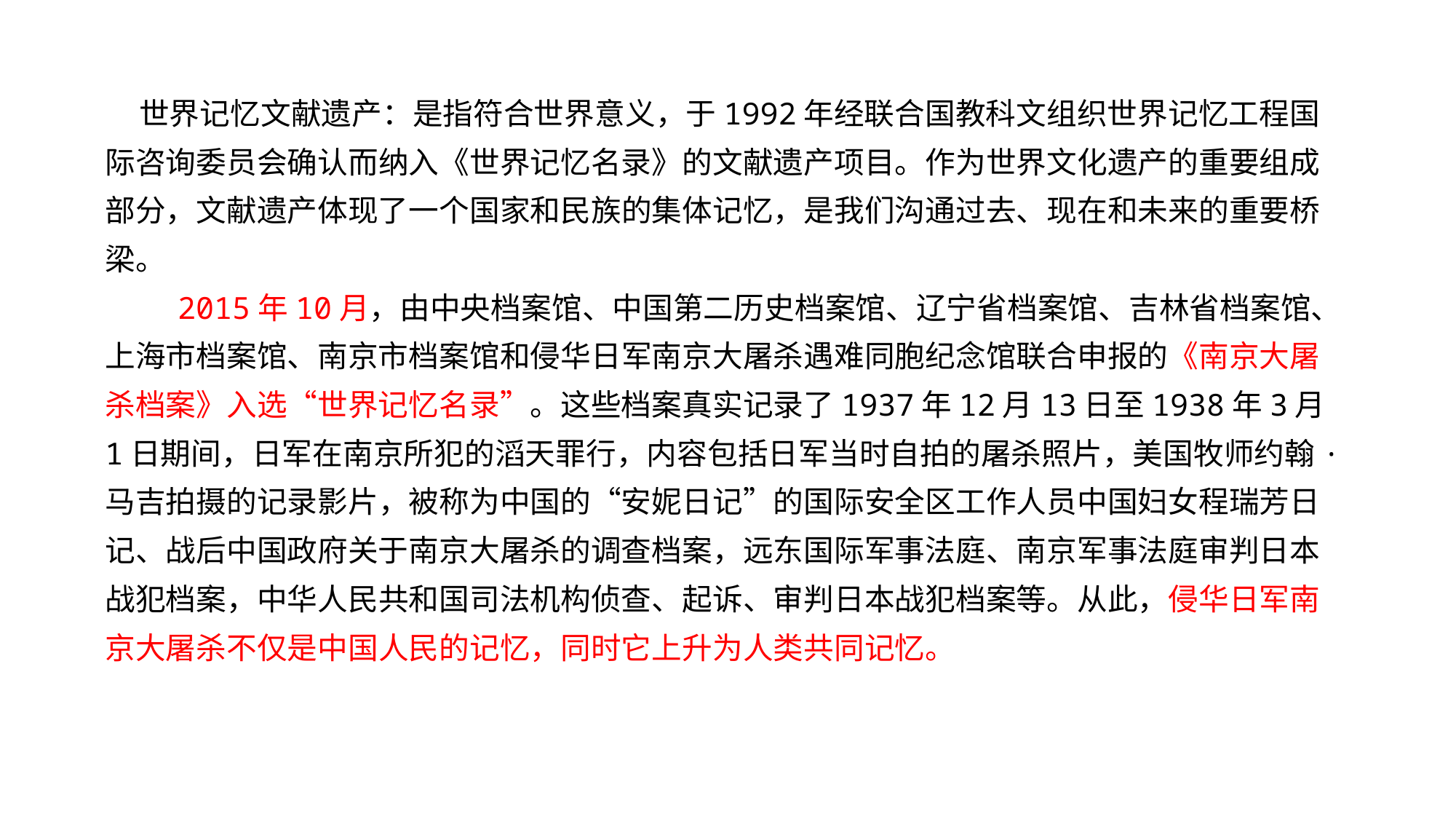

世界记忆文献遗产：是指符合世界意义，于1992年经联合国教科文组织世界记忆工程国际咨询委员会确认而纳入《世界记忆名录》的文献遗产项目。作为世界文化遗产的重要组成部分，文献遗产体现了一个国家和民族的集体记忆，是我们沟通过去、现在和未来的重要桥梁。
    2015年10月，由中央档案馆、中国第二历史档案馆、辽宁省档案馆、吉林省档案馆、上海市档案馆、南京市档案馆和侵华日军南京大屠杀遇难同胞纪念馆联合申报的《南京大屠杀档案》入选“世界记忆名录”。这些档案真实记录了1937年12月13日至1938年3月1日期间，日军在南京所犯的滔天罪行，内容包括日军当时自拍的屠杀照片，美国牧师约翰·马吉拍摄的记录影片，被称为中国的“安妮日记”的国际安全区工作人员中国妇女程瑞芳日记、战后中国政府关于南京大屠杀的调查档案，远东国际军事法庭、南京军事法庭审判日本战犯档案，中华人民共和国司法机构侦查、起诉、审判日本战犯档案等。从此，侵华日军南京大屠杀不仅是中国人民的记忆，同时它上升为人类共同记忆。